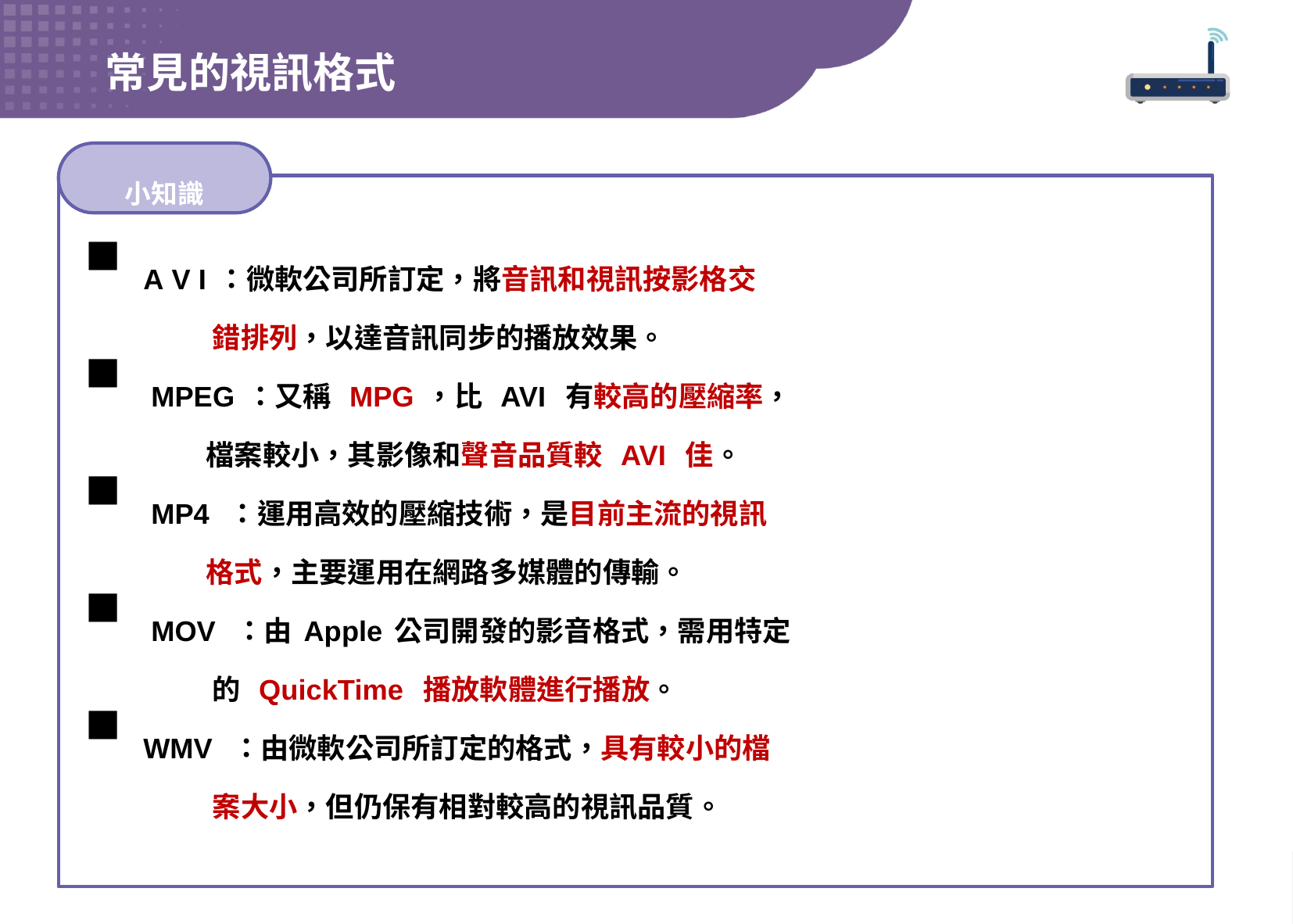

常見的視訊格式
小知識

A V I：微軟公司所訂定，將音訊和視訊按影格交
                  錯排列，以達音訊同步的播放效果。
 MPEG：又稱 MPG，比 AVI 有較高的壓縮率，
                 檔案較小，其影像和聲音品質較 AVI 佳。
 MP4 ：運用高效的壓縮技術，是目前主流的視訊
                 格式，主要運用在網路多媒體的傳輸。
 MOV ：由Apple公司開發的影音格式，需用特定
                  的 QuickTime 播放軟體進行播放。
WMV ：由微軟公司所訂定的格式，具有較小的檔
                  案大小，但仍保有相對較高的視訊品質。